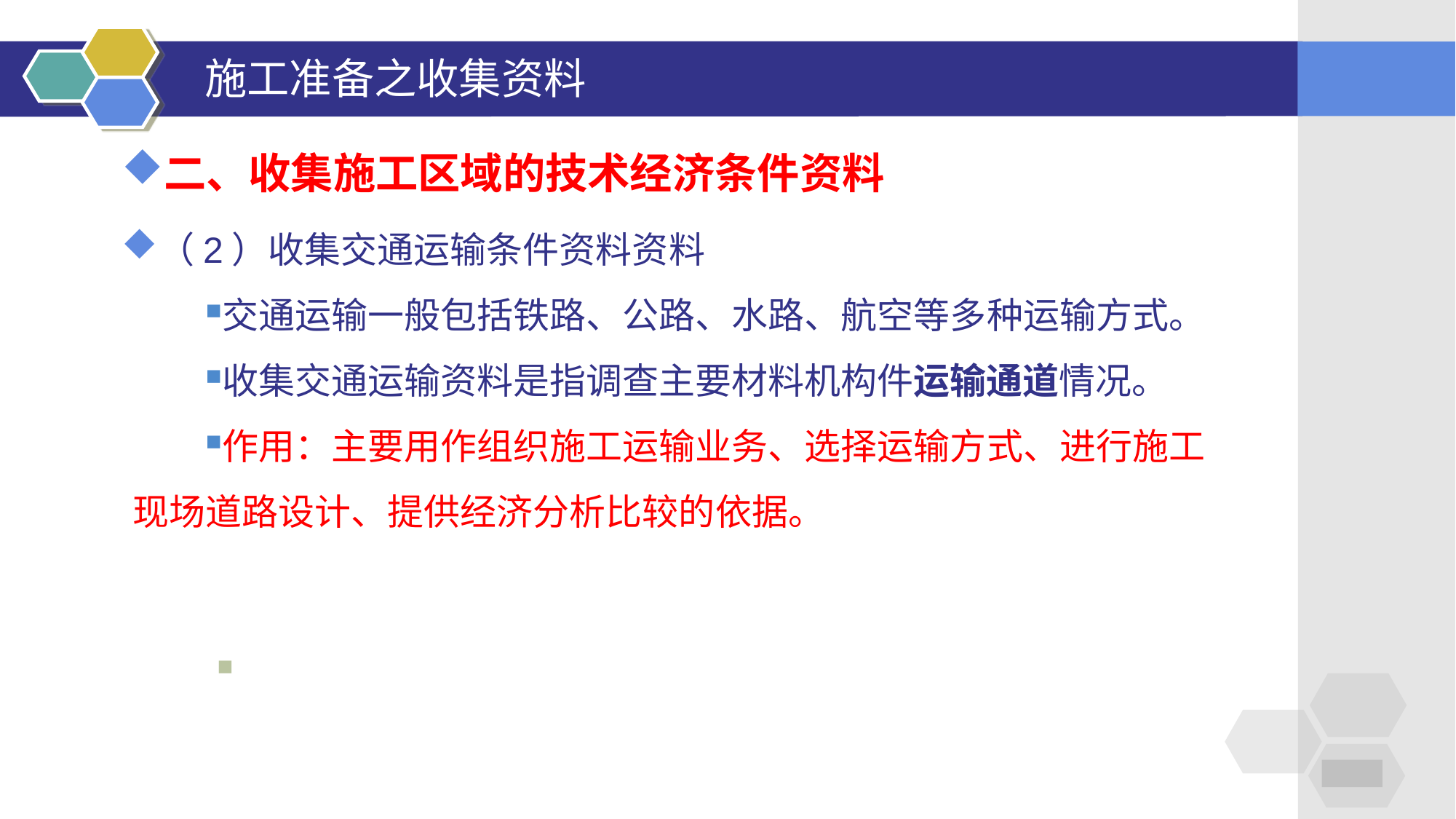

# 施工准备之收集资料
二、收集施工区域的技术经济条件资料
（2）收集交通运输条件资料资料
交通运输一般包括铁路、公路、水路、航空等多种运输方式。
收集交通运输资料是指调查主要材料机构件运输通道情况。
作用：主要用作组织施工运输业务、选择运输方式、进行施工现场道路设计、提供经济分析比较的依据。

7